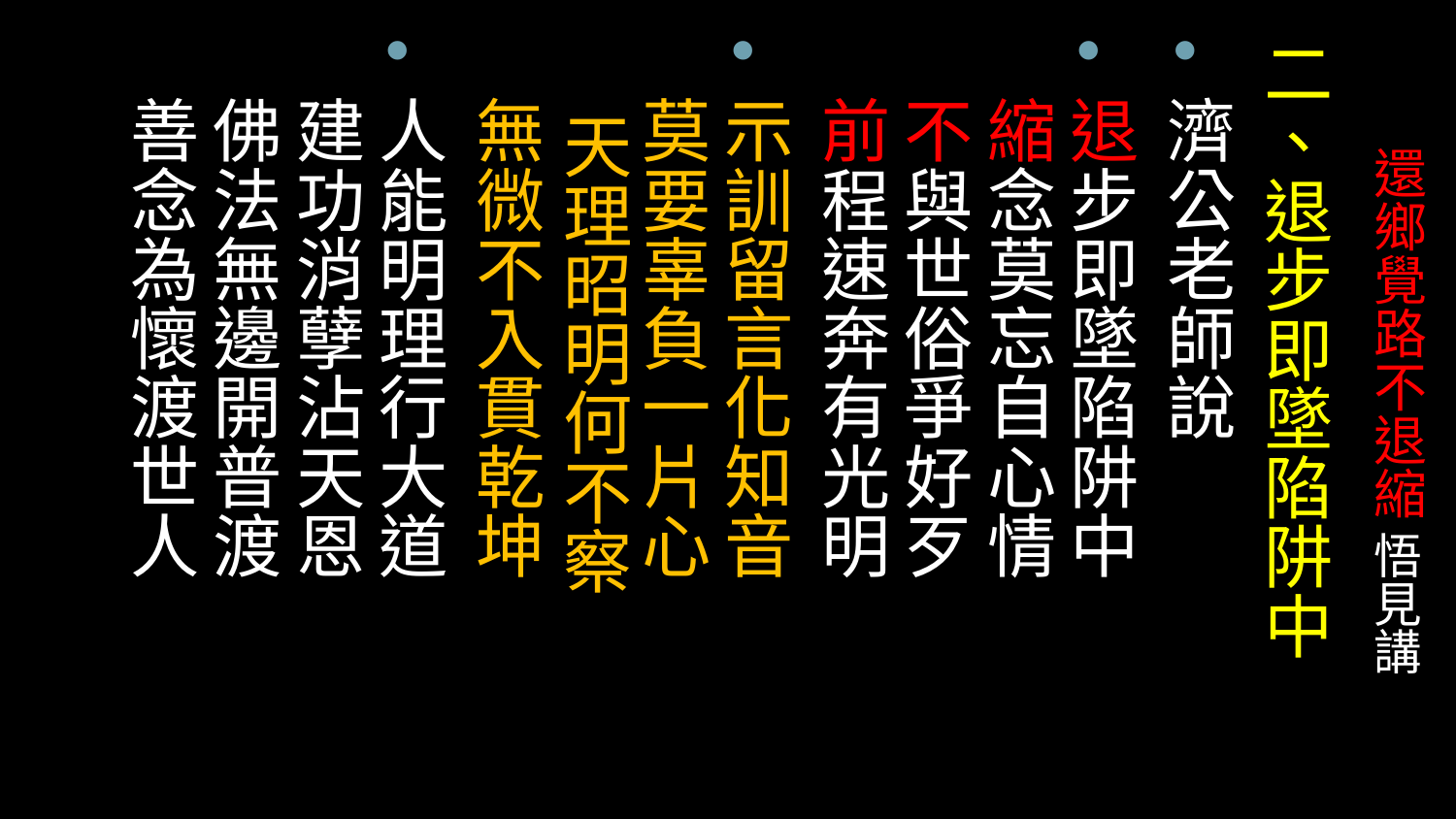

二、退步即墜陷阱中
濟公老師說
退步即墜陷阱中　        縮念莫忘自心情
不與世俗爭好歹　        前程速奔有光明
示訓留言化知音　        莫要辜負一片心　          天理昭明何不察
無微不入貫乾坤
人能明理行大道　        建功消孽沾天恩
佛法無邊開普渡　        善念為懷渡世人

# 還鄉覺路不退縮 悟見講